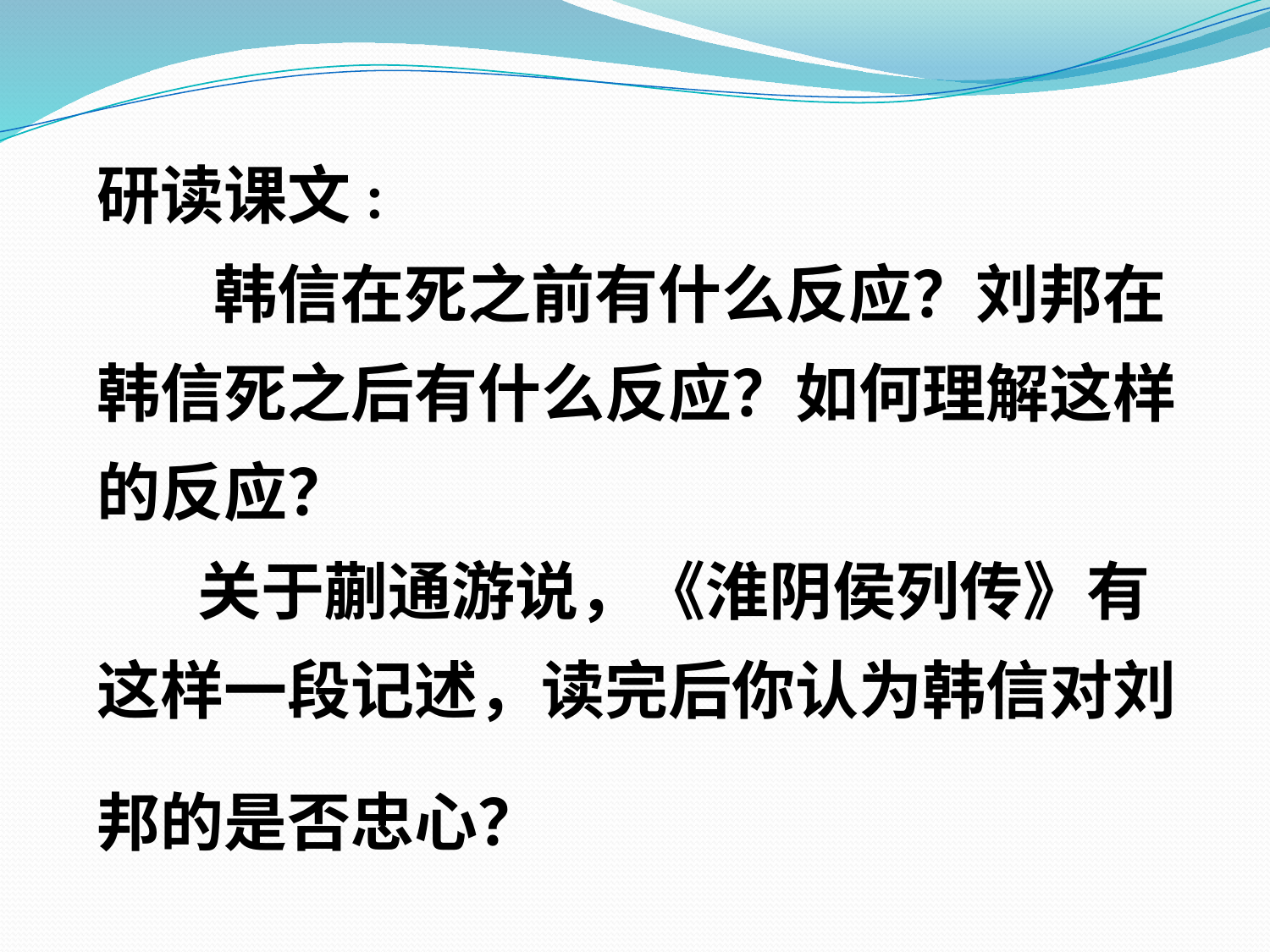

研读课文:
       韩信在死之前有什么反应？刘邦在韩信死之后有什么反应？如何理解这样的反应？
       关于蒯通游说，《淮阴侯列传》有这样一段记述，读完后你认为韩信对刘邦的是否忠心？